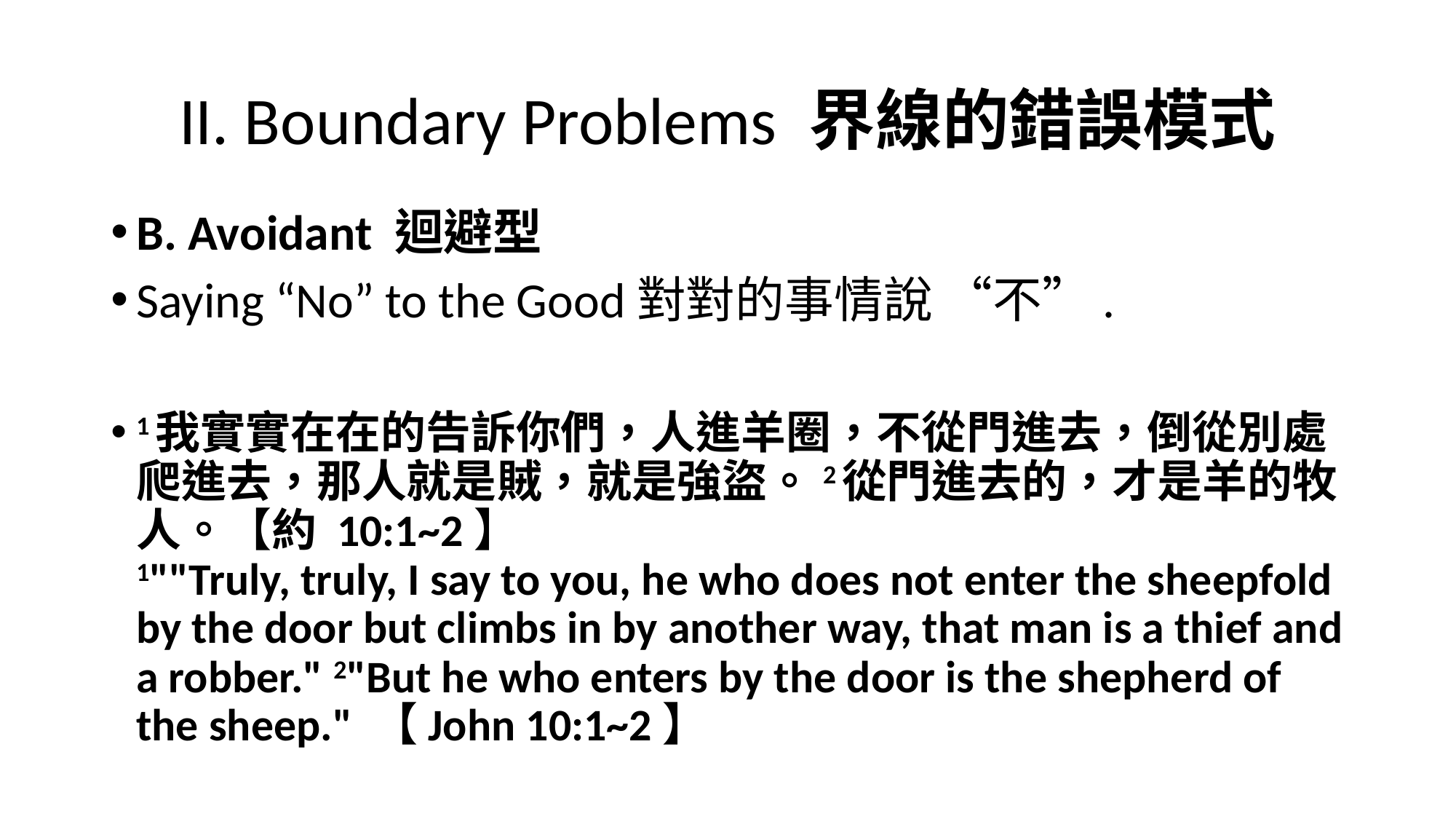

# II. Boundary Problems 界線的錯誤模式
B. Avoidant 迴避型
Saying “No” to the Good對對的事情說 “不”.

1我實實在在的告訴你們，人進羊圈，不從門進去，倒從別處爬進去，那人就是賊，就是強盜。2從門進去的，才是羊的牧人。【約 10:1~2】
1""Truly, truly, I say to you, he who does not enter the sheepfold by the door but climbs in by another way, that man is a thief and a robber." 2"But he who enters by the door is the shepherd of the sheep." 【John 10:1~2】